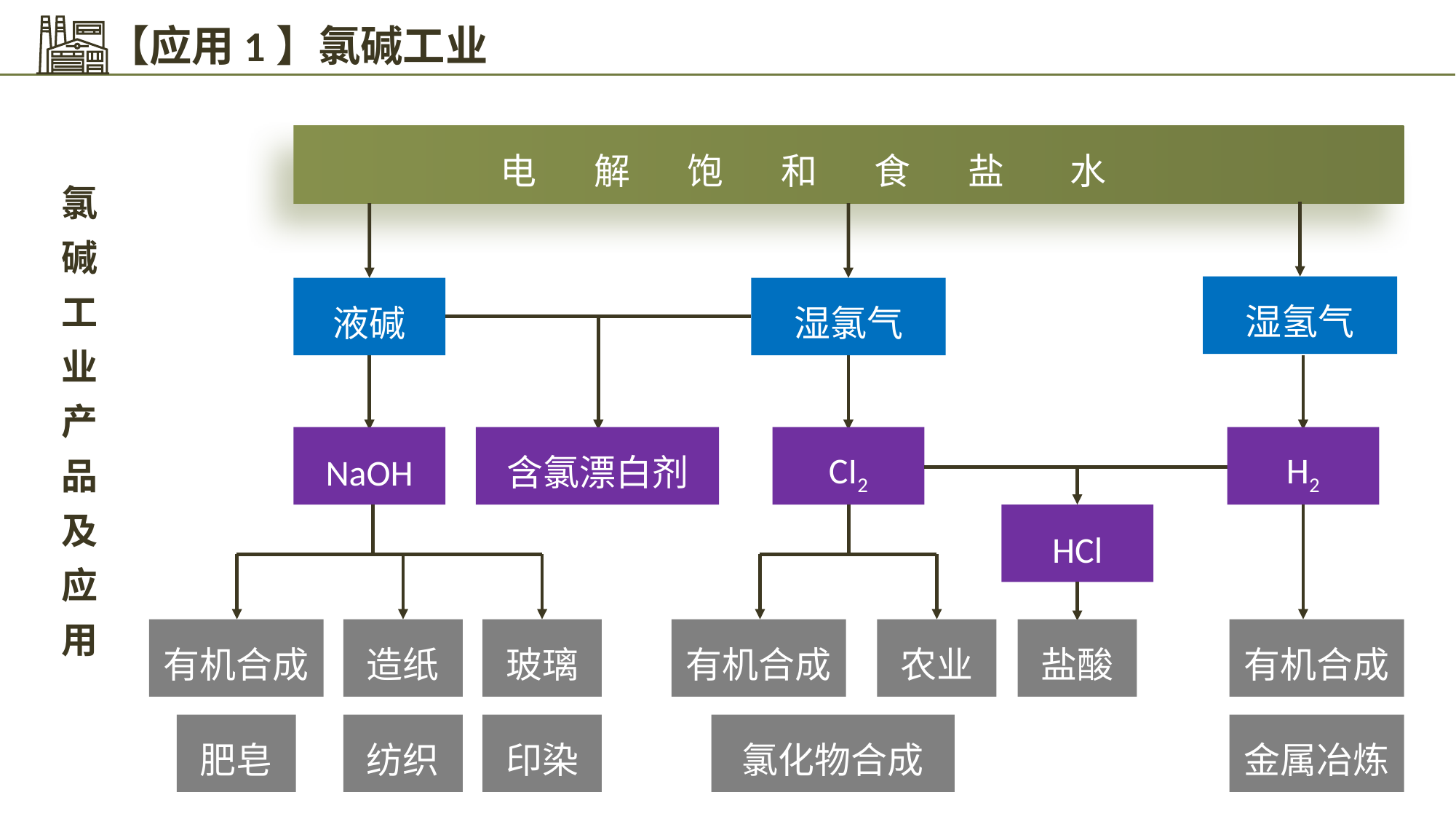

【应用1】氯碱工业
电       解       饱       和       食       盐        水
氯碱工业产品及应用
湿氢气
液碱
湿氯气
NaOH
含氯漂白剂
CI2
H2
HCl
造纸
玻璃
农业
盐酸
有机合成
有机合成
有机合成
氯化物合成
金属冶炼
纺织
印染
肥皂